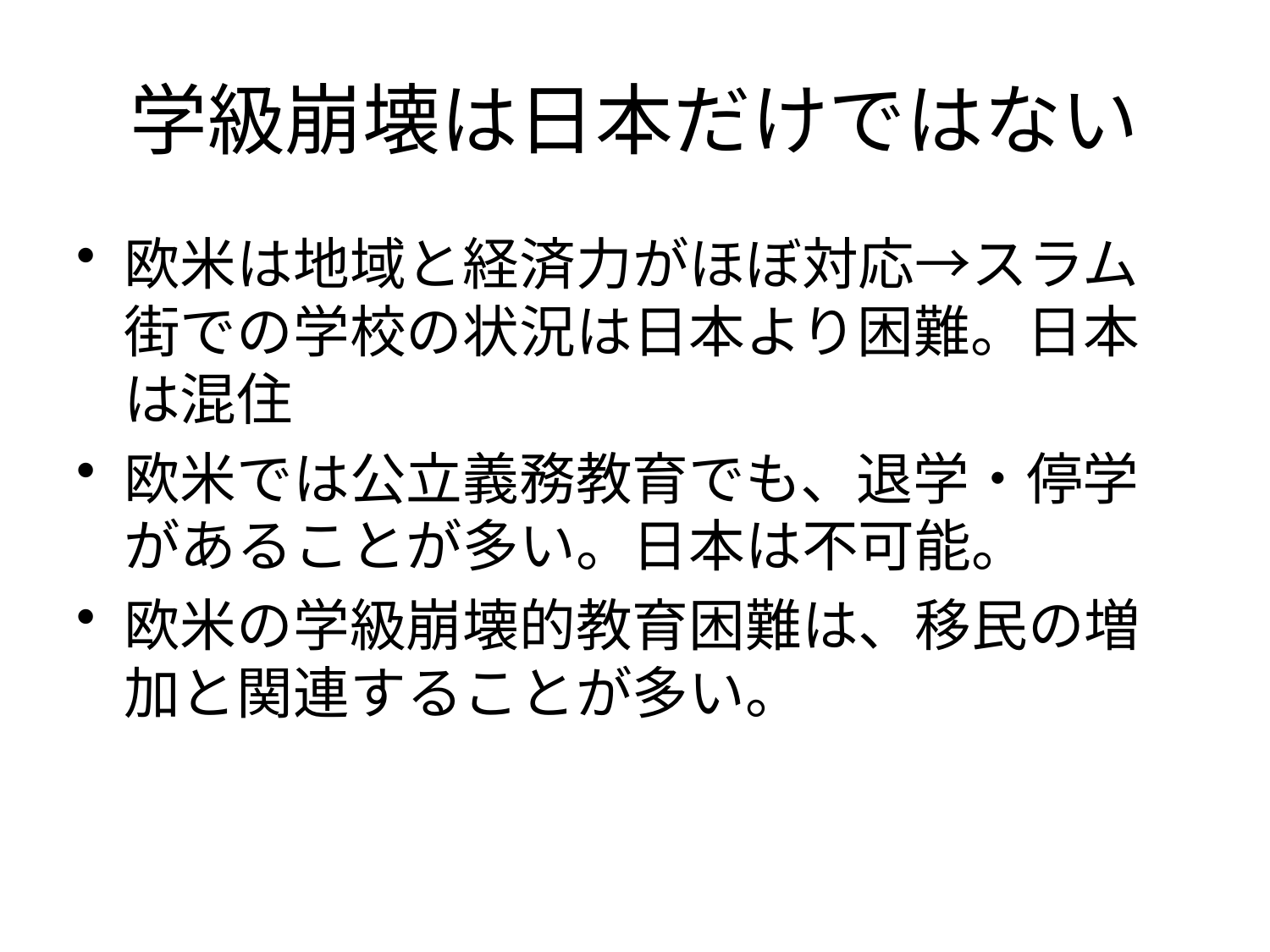

# 学級崩壊は日本だけではない
欧米は地域と経済力がほぼ対応→スラム街での学校の状況は日本より困難。日本は混住
欧米では公立義務教育でも、退学・停学があることが多い。日本は不可能。
欧米の学級崩壊的教育困難は、移民の増加と関連することが多い。